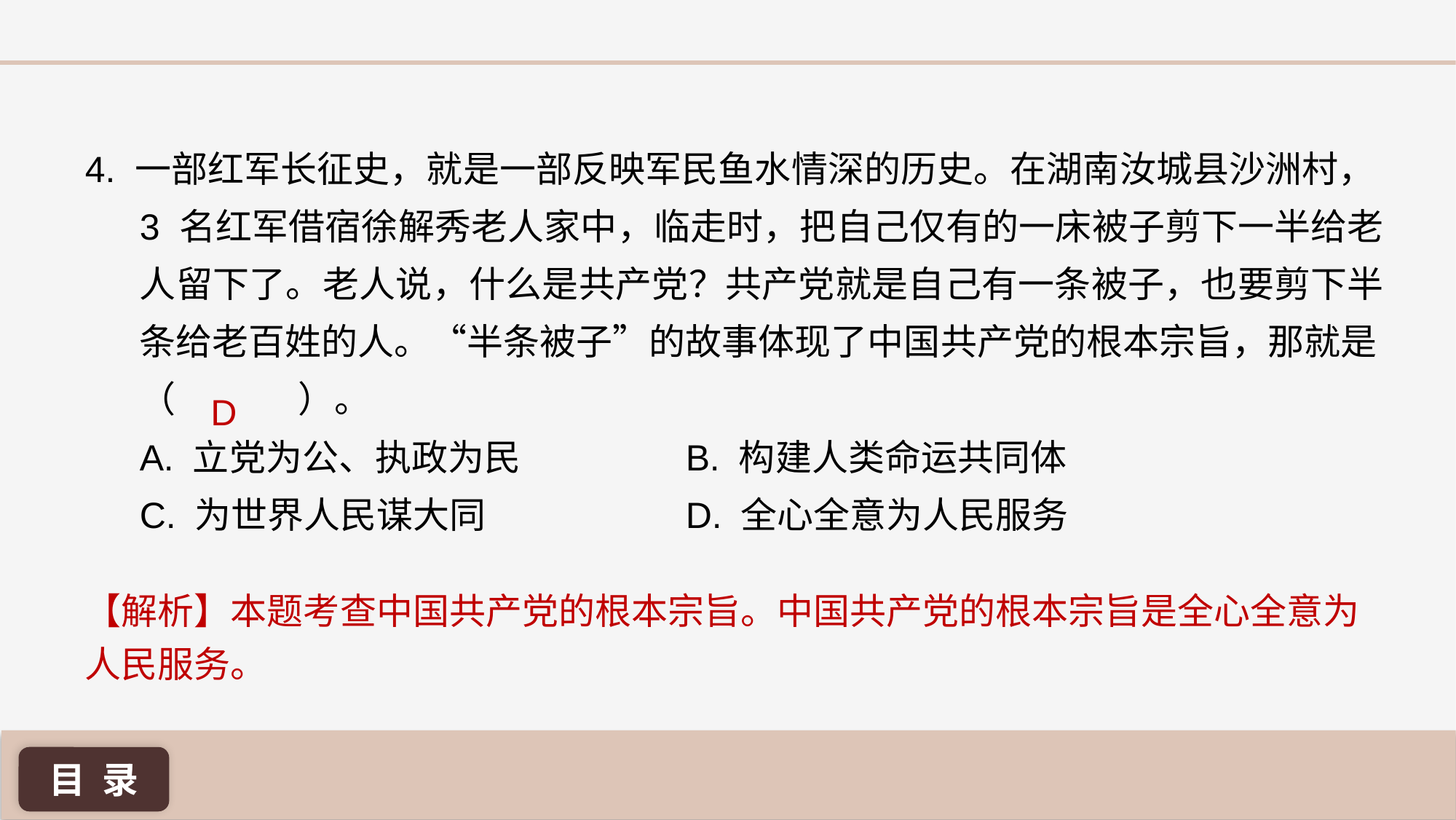

4. 一部红军长征史，就是一部反映军民鱼水情深的历史。在湖南汝城县沙洲村，3 名红军借宿徐解秀老人家中，临走时，把自己仅有的一床被子剪下一半给老人留下了。老人说，什么是共产党？共产党就是自己有一条被子，也要剪下半条给老百姓的人。“半条被子”的故事体现了中国共产党的根本宗旨，那就是
（ 	      ）。
A. 立党为公、执政为民 		B. 构建人类命运共同体
C. 为世界人民谋大同 		D. 全心全意为人民服务
D
【解析】本题考查中国共产党的根本宗旨。中国共产党的根本宗旨是全心全意为人民服务。